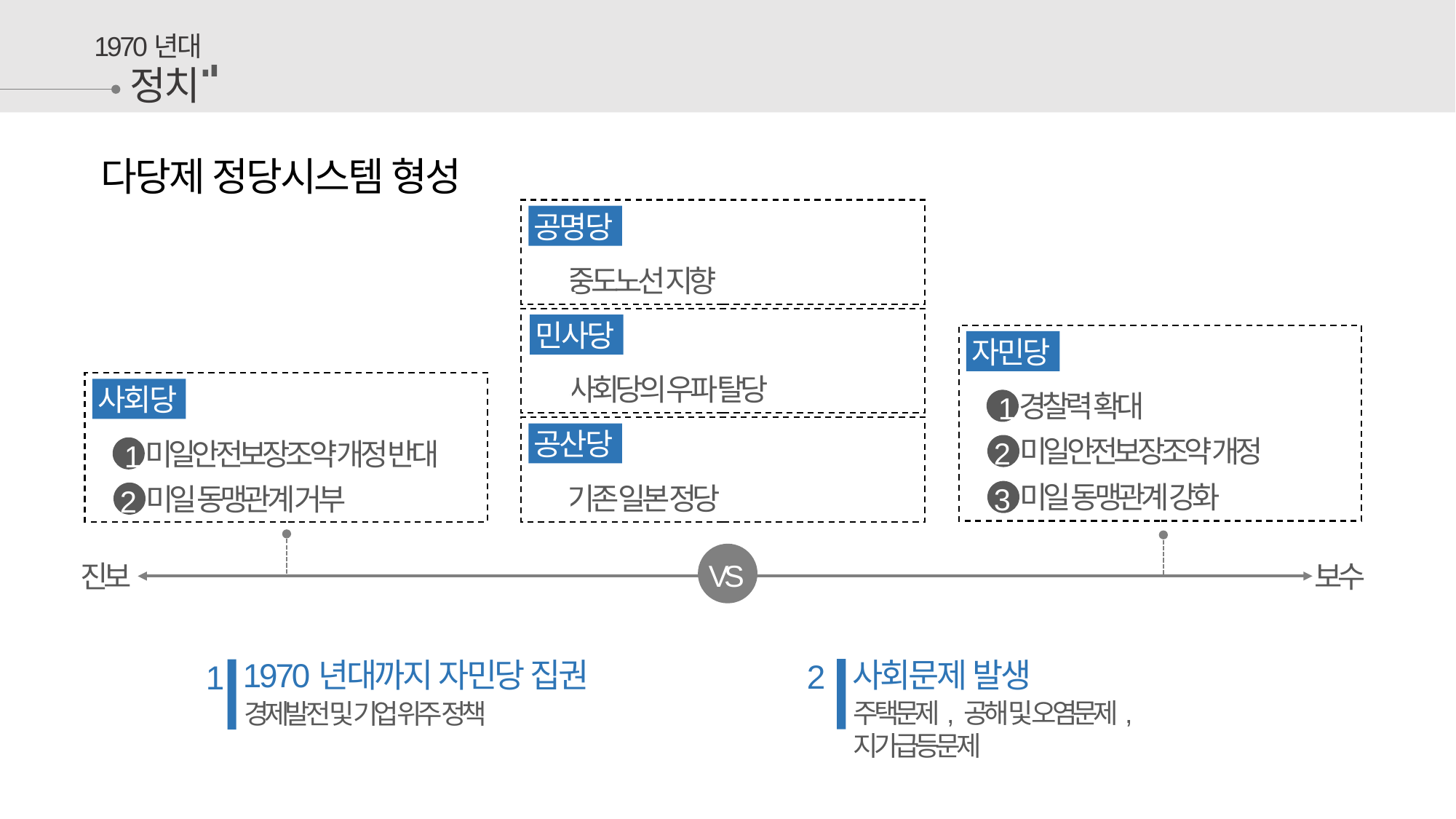

1970년대

정치
다당제 정당시스템 형성

공명당
중도노선 지향
1

민사당
사회당의 우파 탈당
1

자민당
경찰력 확대
1

미일안전보장조약 개정
2

미일 동맹관계 강화
3

사회당
미일안전보장조약 개정 반대
1

미일 동맹관계 거부
2

공산당
기존 일본 정당
1

VS
진보
보수
사회문제 발생

주택문제, 공해 및 오염문제, 지가급등문제
2
1970년대까지 자민당 집권

경제발전 및 기업 위주 정책
1